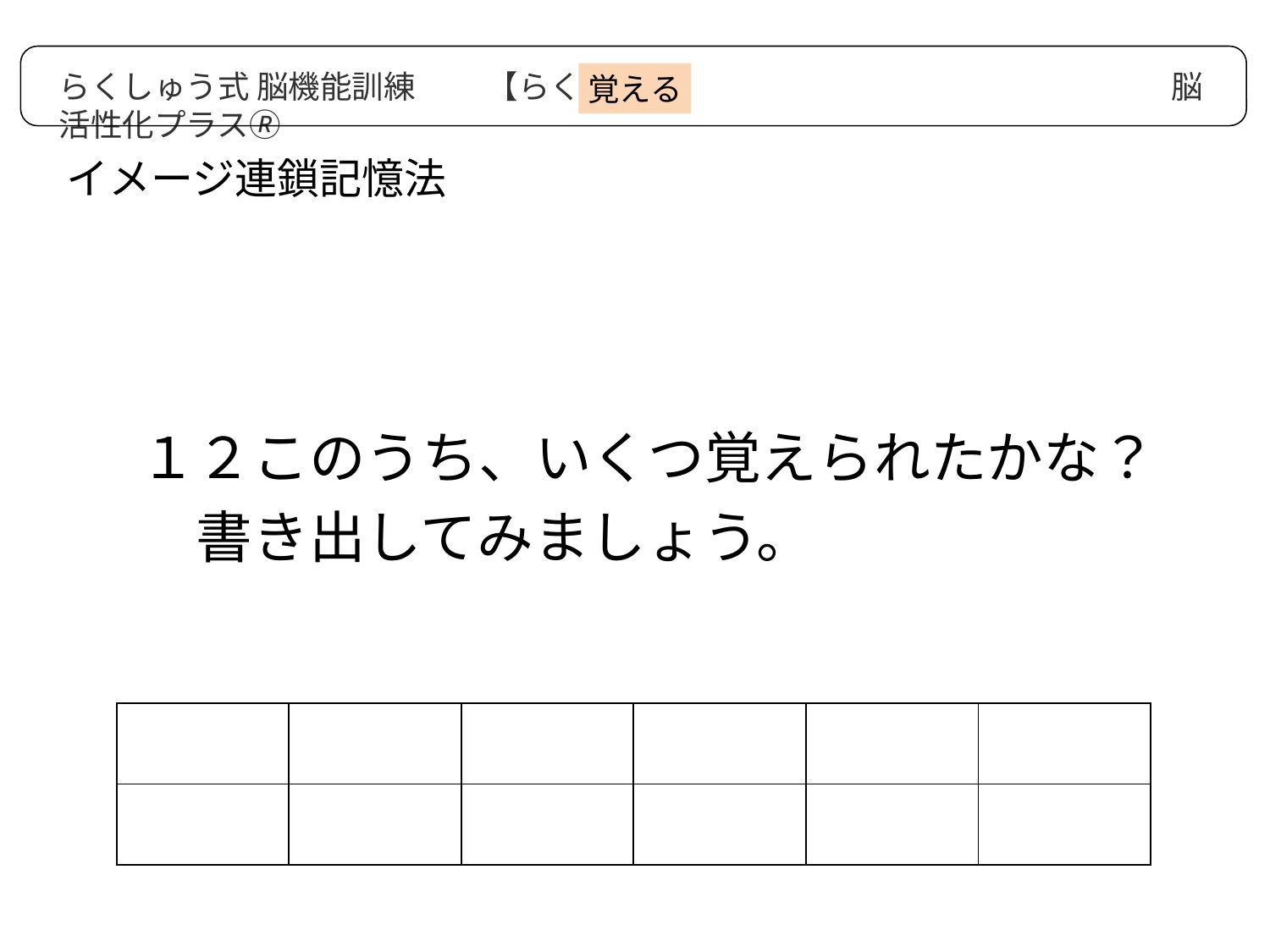

覚える
らくしゅう式 脳機能訓練　　 【らくらく】　　　　　　　　　　　　　　       脳活性化プラス🄬
イメージ連鎖記憶法
１２このうち、いくつ覚えられたかな？
　書き出してみましょう。
|  |  |  |  |  |  |
| --- | --- | --- | --- | --- | --- |
|  |  |  |  |  |  |